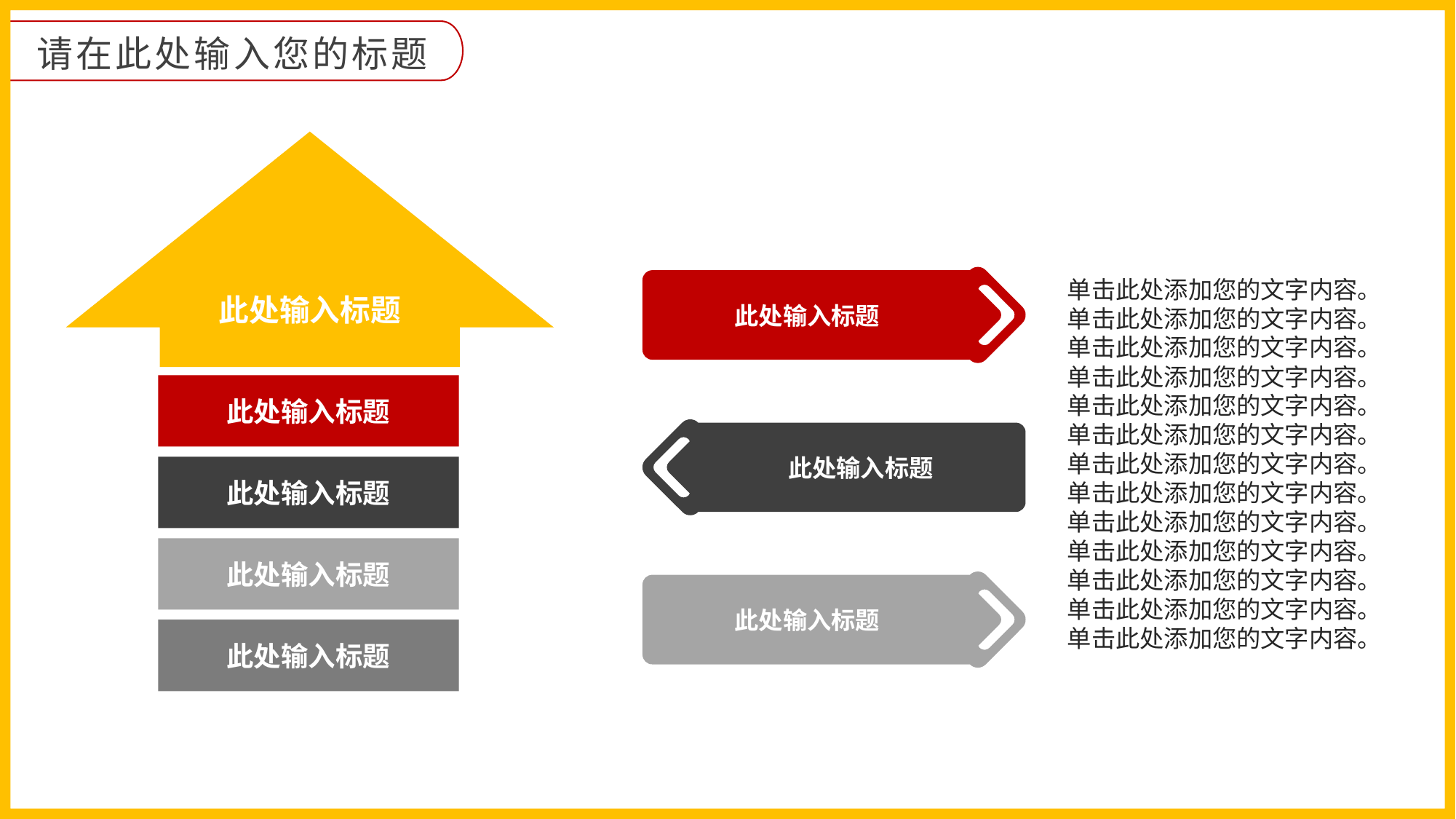

请在此处输入您的标题

此处输入标题
此处输入标题
单击此处添加您的文字内容。单击此处添加您的文字内容。单击此处添加您的文字内容。单击此处添加您的文字内容。单击此处添加您的文字内容。单击此处添加您的文字内容。单击此处添加您的文字内容。单击此处添加您的文字内容。单击此处添加您的文字内容。单击此处添加您的文字内容。单击此处添加您的文字内容。单击此处添加您的文字内容。单击此处添加您的文字内容。
此处输入标题
此处输入标题
此处输入标题
此处输入标题
此处输入标题
此处输入标题